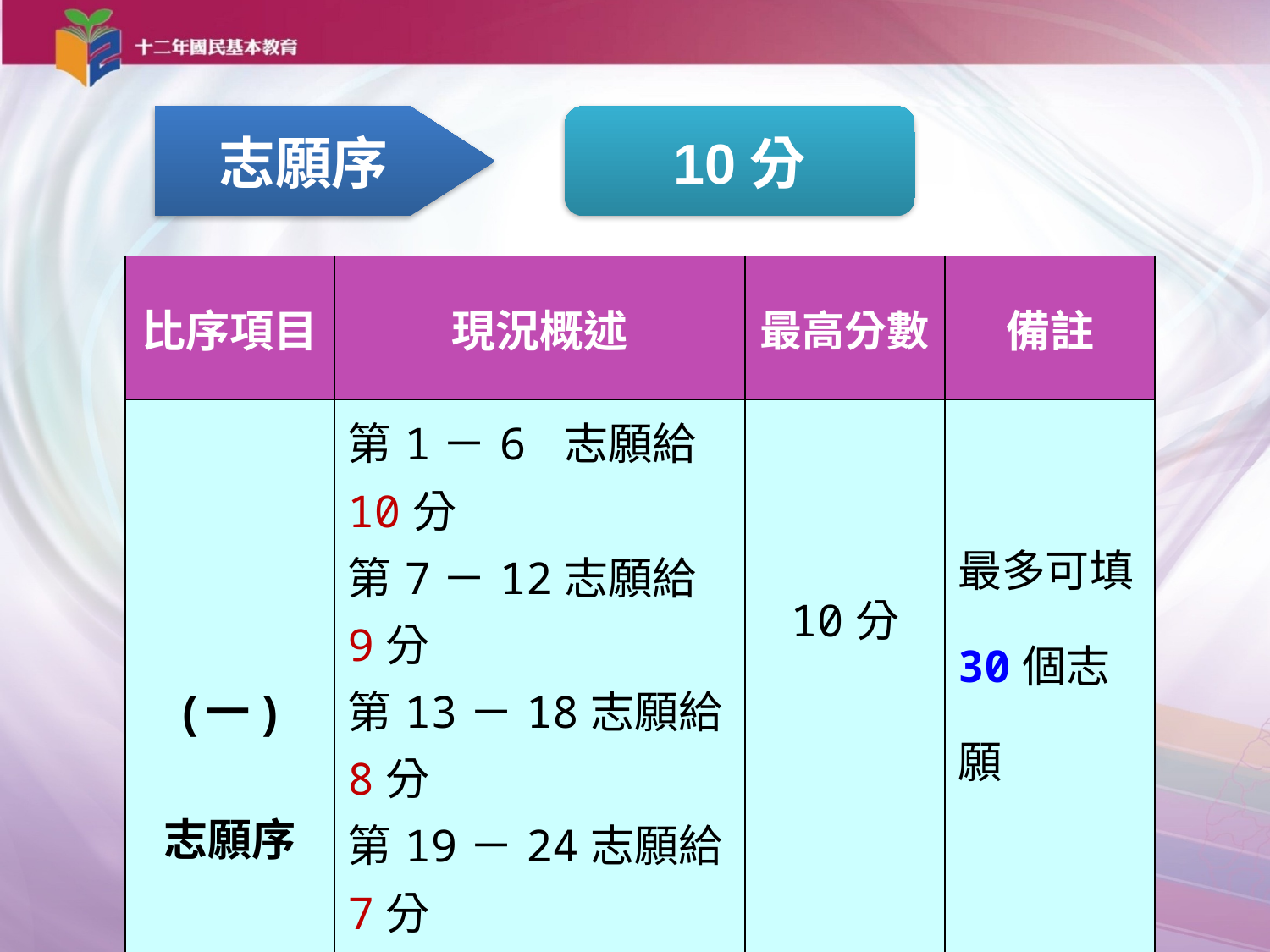

志願序
10分
| 比序項目 | 現況概述 | 最高分數 | 備註 |
| --- | --- | --- | --- |
| (一) 志願序 | 第1－6 志願給10分 第7－12志願給 9分 第13－18志願給8分 第19－24志願給7分 第25－30志願給6分 | 10分 | 最多可填30個志願 |